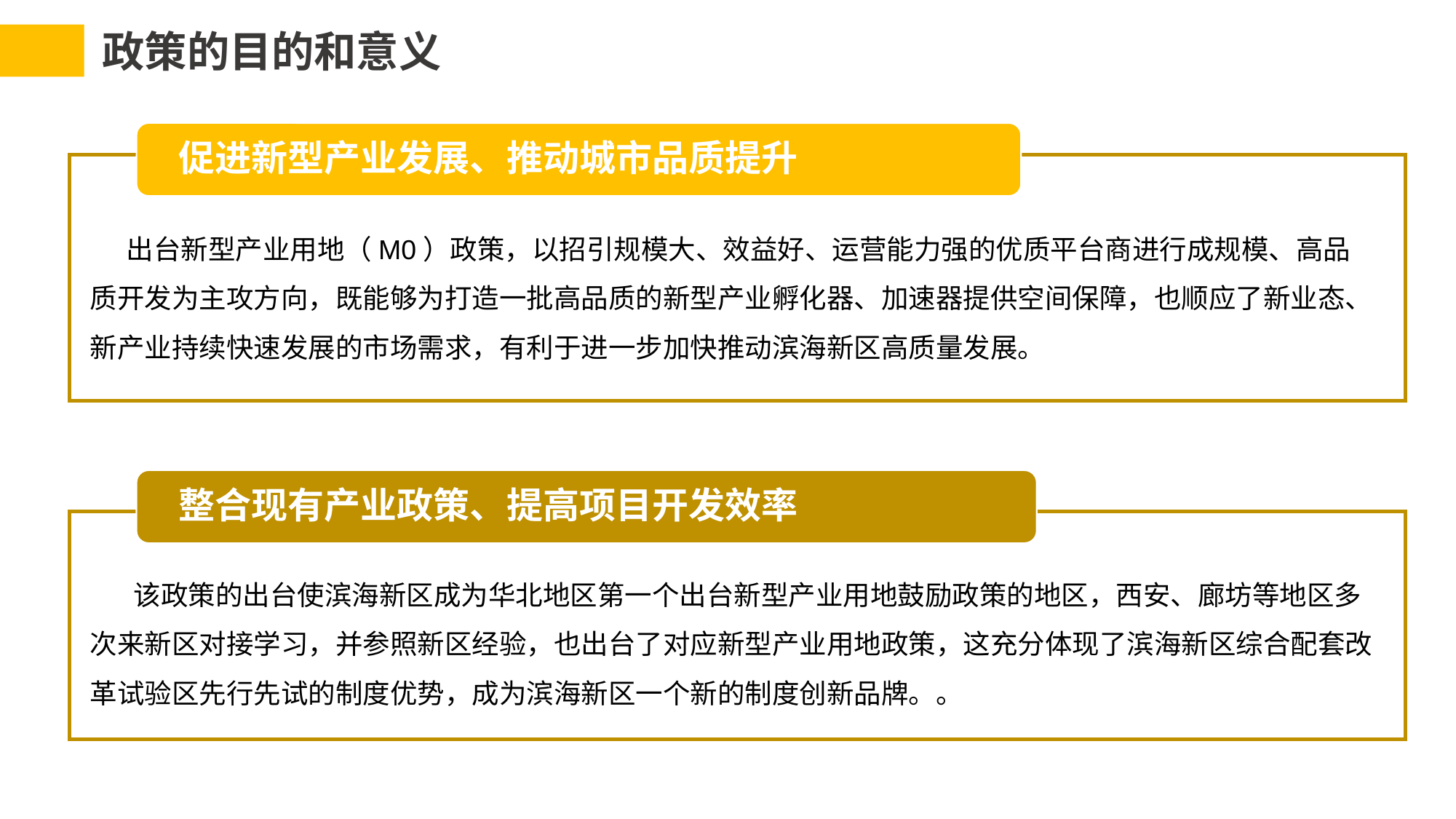

政策的目的和意义

促进新型产业发展、推动城市品质提升
整合现有产业政策、提高项目开发效率
出台新型产业用地（M0）政策，以招引规模大、效益好、运营能力强的优质平台商进行成规模、高品质开发为主攻方向，既能够为打造一批高品质的新型产业孵化器、加速器提供空间保障，也顺应了新业态、新产业持续快速发展的市场需求，有利于进一步加快推动滨海新区高质量发展。
      该政策的出台使滨海新区成为华北地区第一个出台新型产业用地鼓励政策的地区，西安、廊坊等地区多次来新区对接学习，并参照新区经验，也出台了对应新型产业用地政策，这充分体现了滨海新区综合配套改革试验区先行先试的制度优势，成为滨海新区一个新的制度创新品牌。。